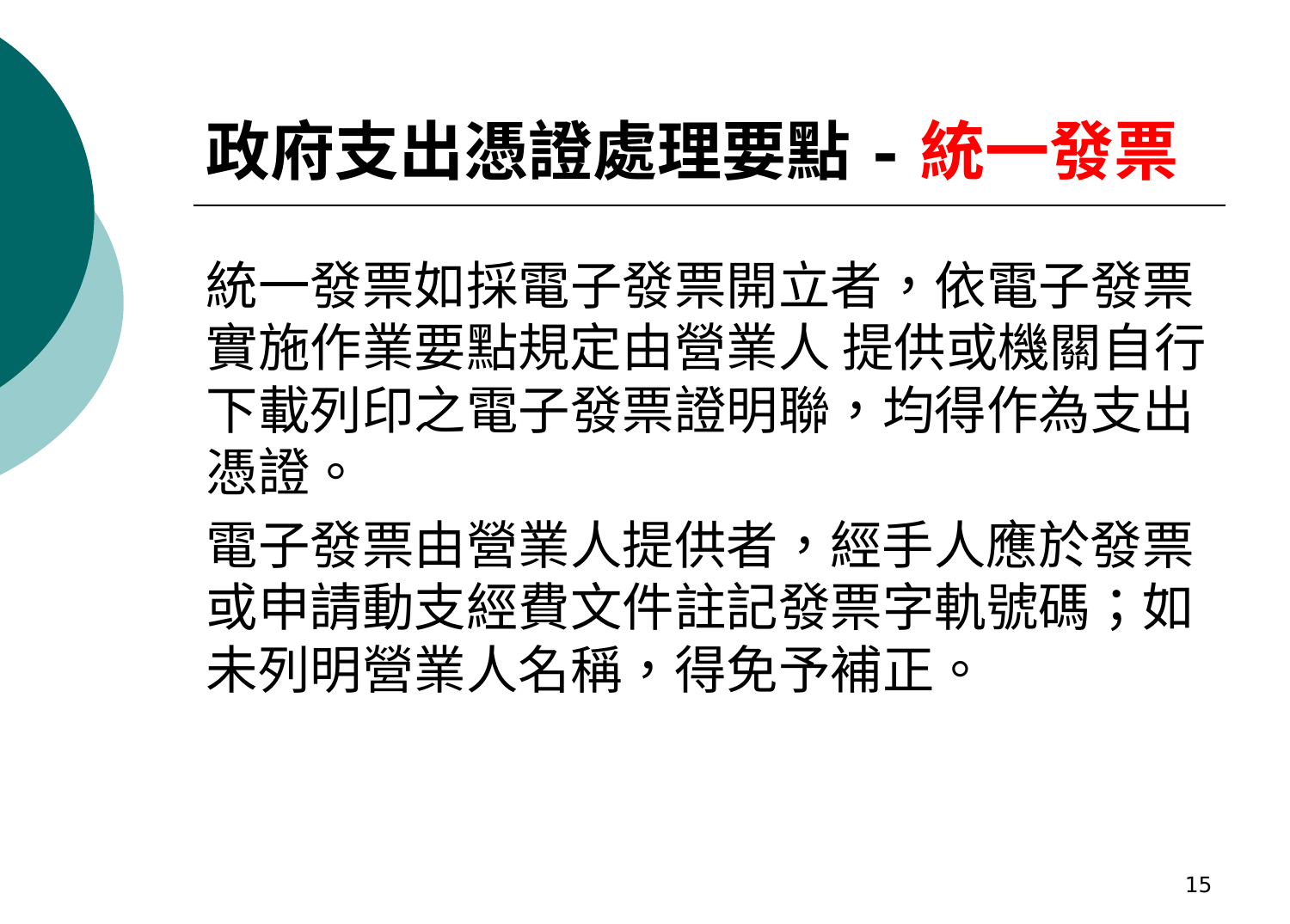

# 政府支出憑證處理要點-統一發票
統一發票如採電子發票開立者，依電子發票實施作業要點規定由營業人 提供或機關自行下載列印之電子發票證明聯，均得作為支出憑證。
電子發票由營業人提供者，經手人應於發票或申請動支經費文件註記發票字軌號碼；如未列明營業人名稱，得免予補正。
15